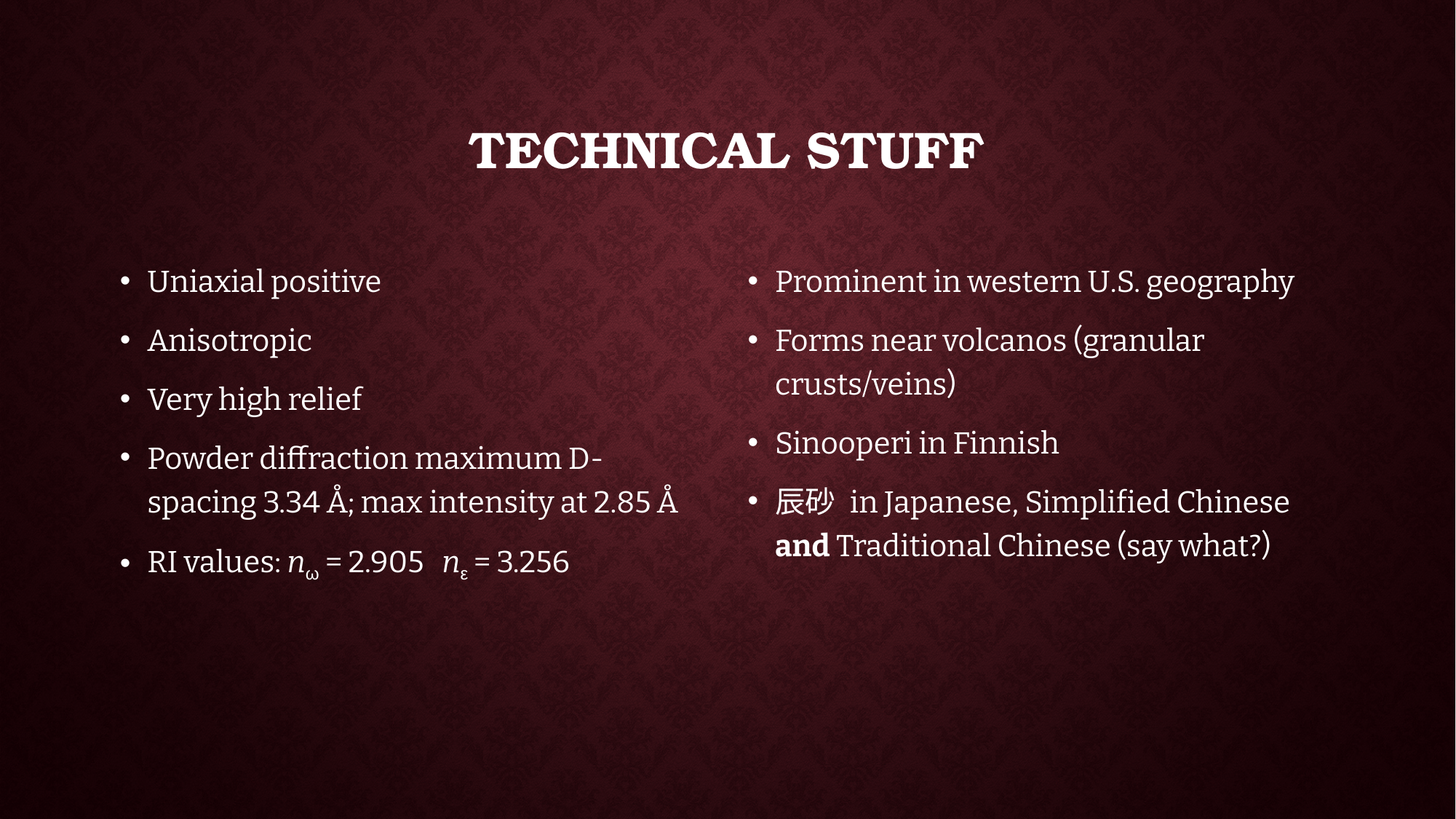

# Technical stuff
Uniaxial positive
Anisotropic
Very high relief
Powder diffraction maximum D-spacing 3.34 Å; max intensity at 2.85 Å
RI values: nω = 2.905   nε = 3.256

Prominent in western U.S. geography
Forms near volcanos (granular crusts/veins)
Sinooperi in Finnish
辰砂 in Japanese, Simplified Chinese and Traditional Chinese (say what?)